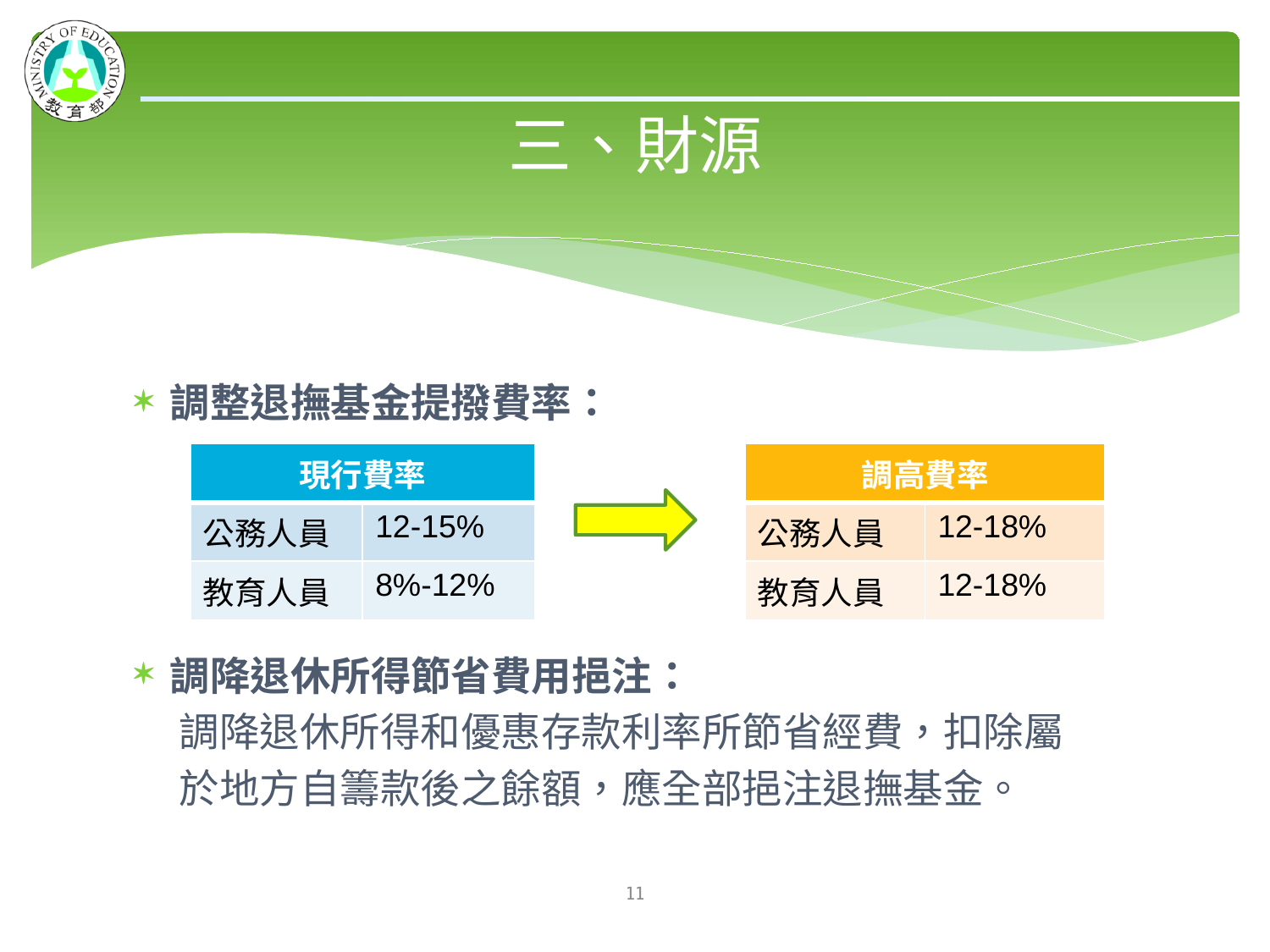

# 三、財源
調整退撫基金提撥費率：

調降退休所得節省費用挹注：
    調降退休所得和優惠存款利率所節省經費，扣除屬
    於地方自籌款後之餘額，應全部挹注退撫基金。

| 現行費率 |  |
| --- | --- |
| 公務人員 | 12-15% |
| 教育人員 | 8%-12% |
| 調高費率 |  |
| --- | --- |
| 公務人員 | 12-18% |
| 教育人員 | 12-18% |

11